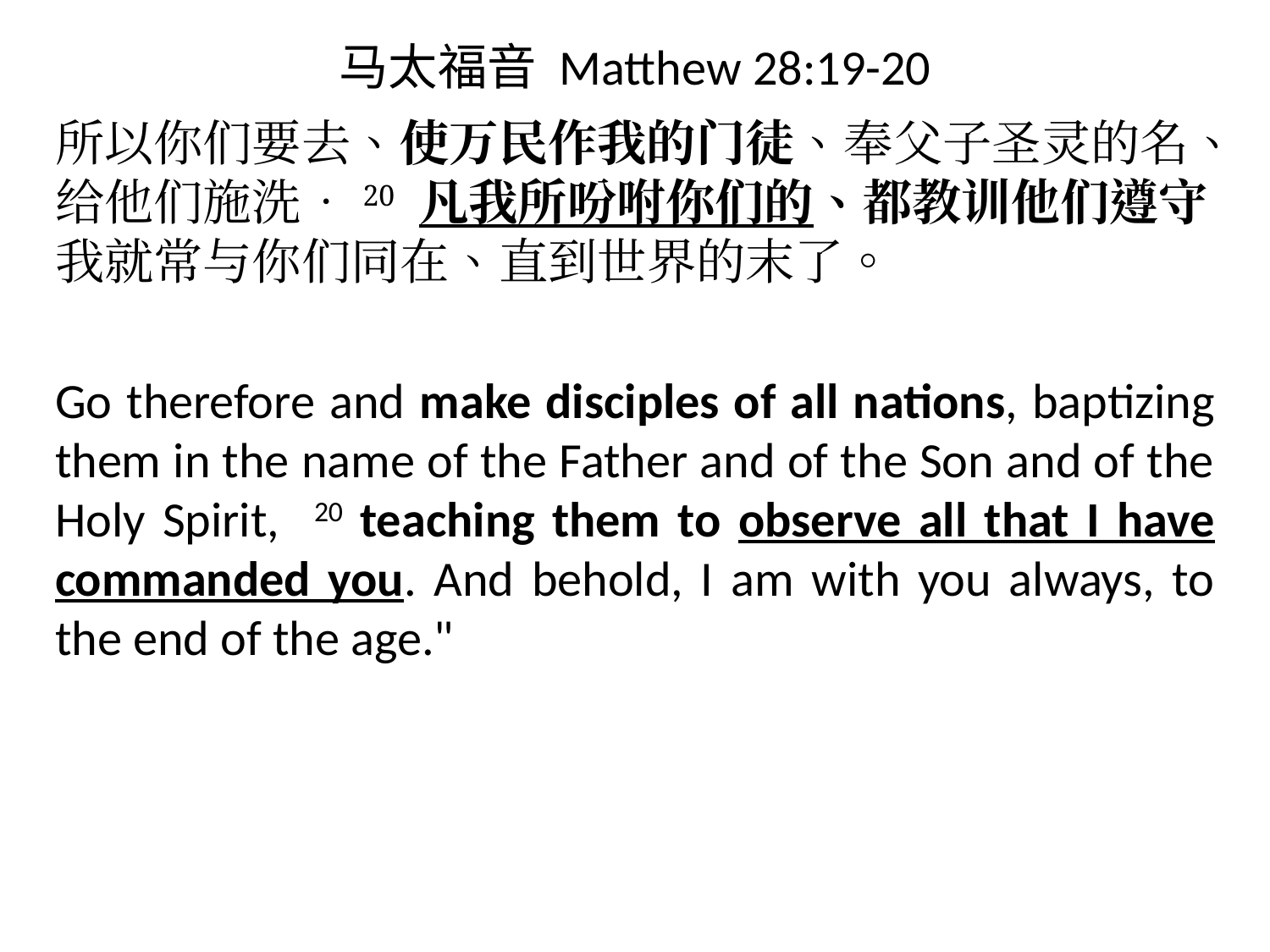

# 马太福音 Matthew 28:19-20
所以你们要去、使万民作我的门徒、奉父子圣灵的名、给他们施洗．20 凡我所吩咐你们的、都教训他们遵守我就常与你们同在、直到世界的末了。

Go therefore and make disciples of all nations, baptizing them in the name of the Father and of the Son and of the Holy Spirit,  20 teaching them to observe all that I have commanded you. And behold, I am with you always, to the end of the age."